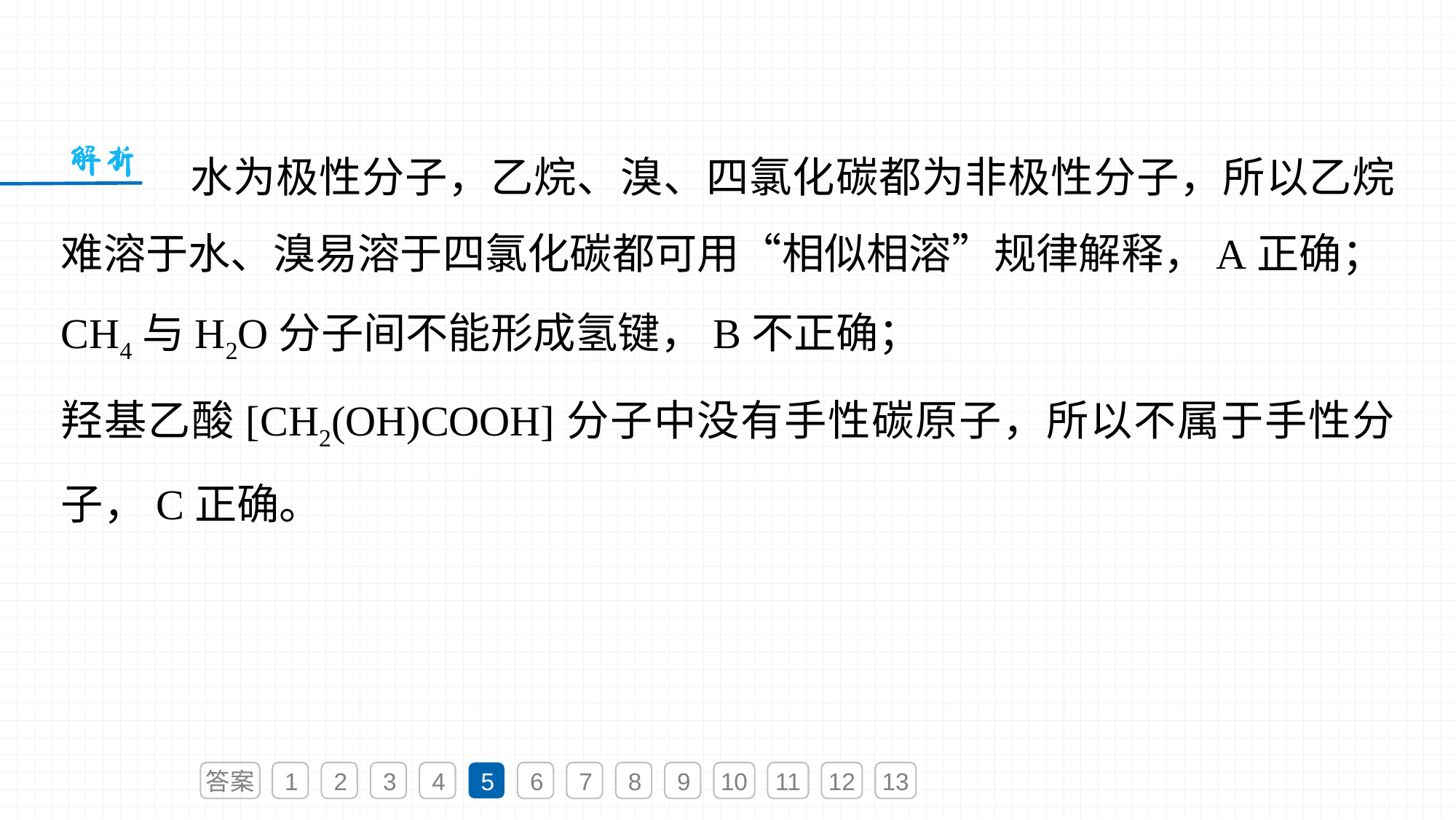

水为极性分子，乙烷、溴、四氯化碳都为非极性分子，所以乙烷难溶于水、溴易溶于四氯化碳都可用“相似相溶”规律解释，A正确；
CH4与H2O分子间不能形成氢键，B不正确；
羟基乙酸[CH2(OH)COOH]分子中没有手性碳原子，所以不属于手性分子，C正确。

答案
1
2
3
4
5
6
7
8
9
10
11
12
13